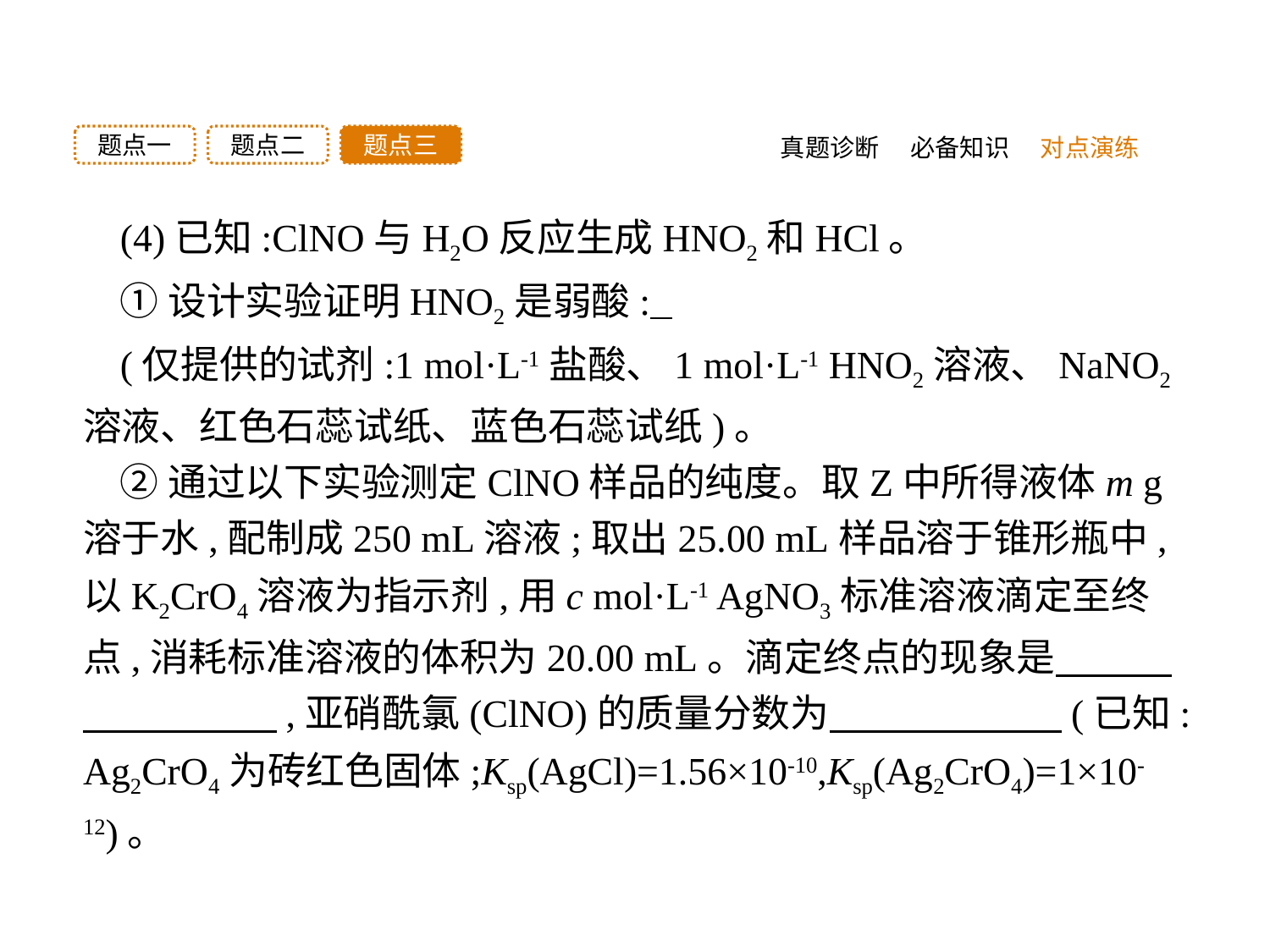

题点三
题点二
题点一
真题诊断
必备知识
对点演练
(4)已知:ClNO与H2O反应生成HNO2和HCl。
①设计实验证明HNO2是弱酸:
(仅提供的试剂:1 mol·L-1盐酸、1 mol·L-1 HNO2溶液、NaNO2溶液、红色石蕊试纸、蓝色石蕊试纸)。
②通过以下实验测定ClNO样品的纯度。取Z中所得液体m g溶于水,配制成250 mL溶液;取出25.00 mL样品溶于锥形瓶中,以K2CrO4溶液为指示剂,用c mol·L-1 AgNO3标准溶液滴定至终点,消耗标准溶液的体积为20.00 mL。滴定终点的现象是　　　　　　　　,亚硝酰氯(ClNO)的质量分数为　　　　　　(已知:Ag2CrO4为砖红色固体;Ksp(AgCl)=1.56×10-10,Ksp(Ag2CrO4)=1×10-12)。